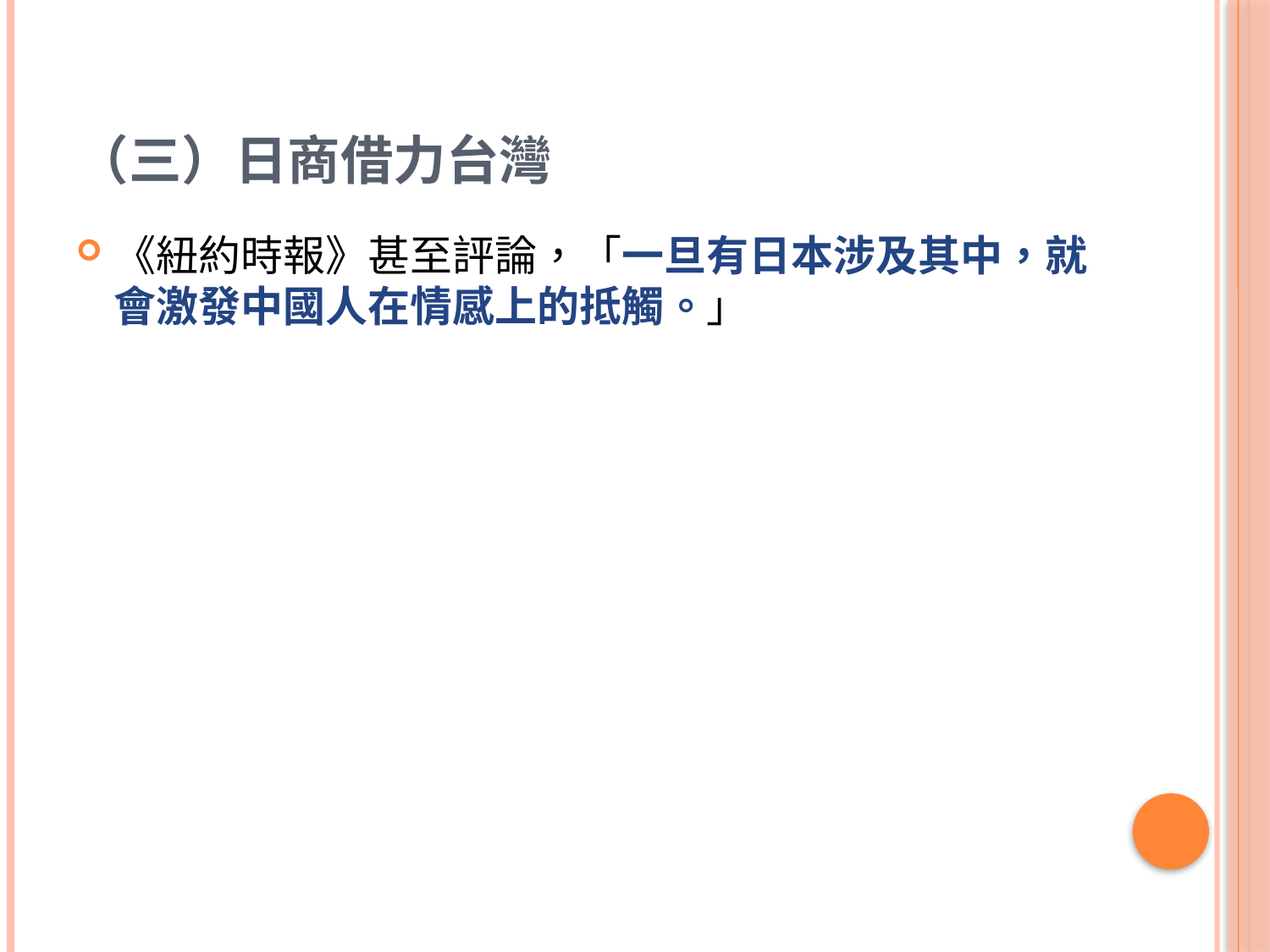

# （三）日商借力台灣
《紐約時報》甚至評論，「一旦有日本涉及其中，就會激發中國人在情感上的抵觸。」